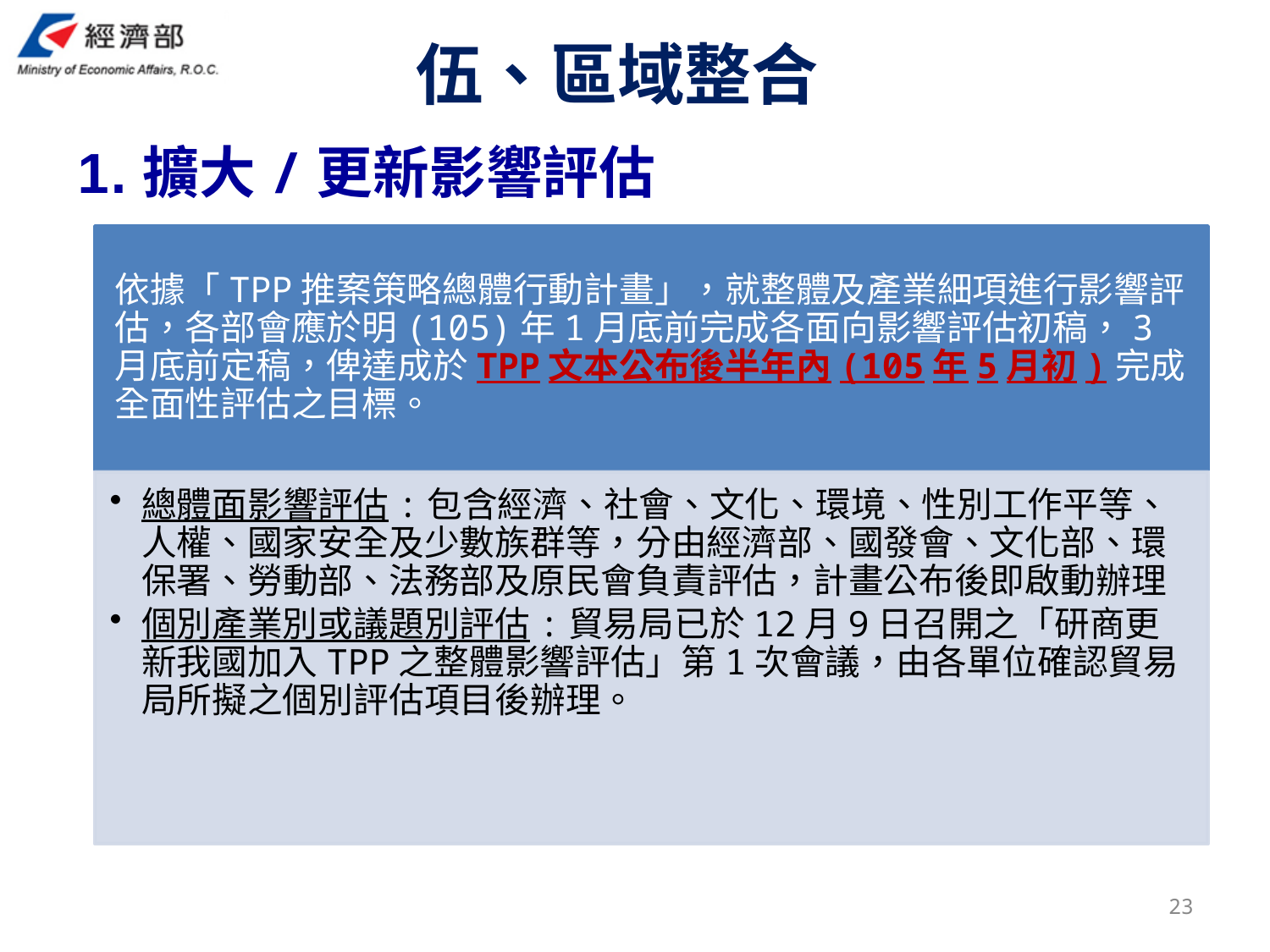

伍、區域整合
擴大/更新影響評估
依據「TPP推案策略總體行動計畫」，就整體及產業細項進行影響評估，各部會應於明(105)年1月底前完成各面向影響評估初稿，3月底前定稿，俾達成於TPP文本公布後半年內(105年5月初)完成全面性評估之目標。
總體面影響評估:包含經濟、社會、文化、環境、性別工作平等、人權、國家安全及少數族群等，分由經濟部、國發會、文化部、環保署、勞動部、法務部及原民會負責評估，計畫公布後即啟動辦理
個別產業別或議題別評估:貿易局已於12月9日召開之「研商更新我國加入TPP之整體影響評估」第1次會議，由各單位確認貿易局所擬之個別評估項目後辦理。
23